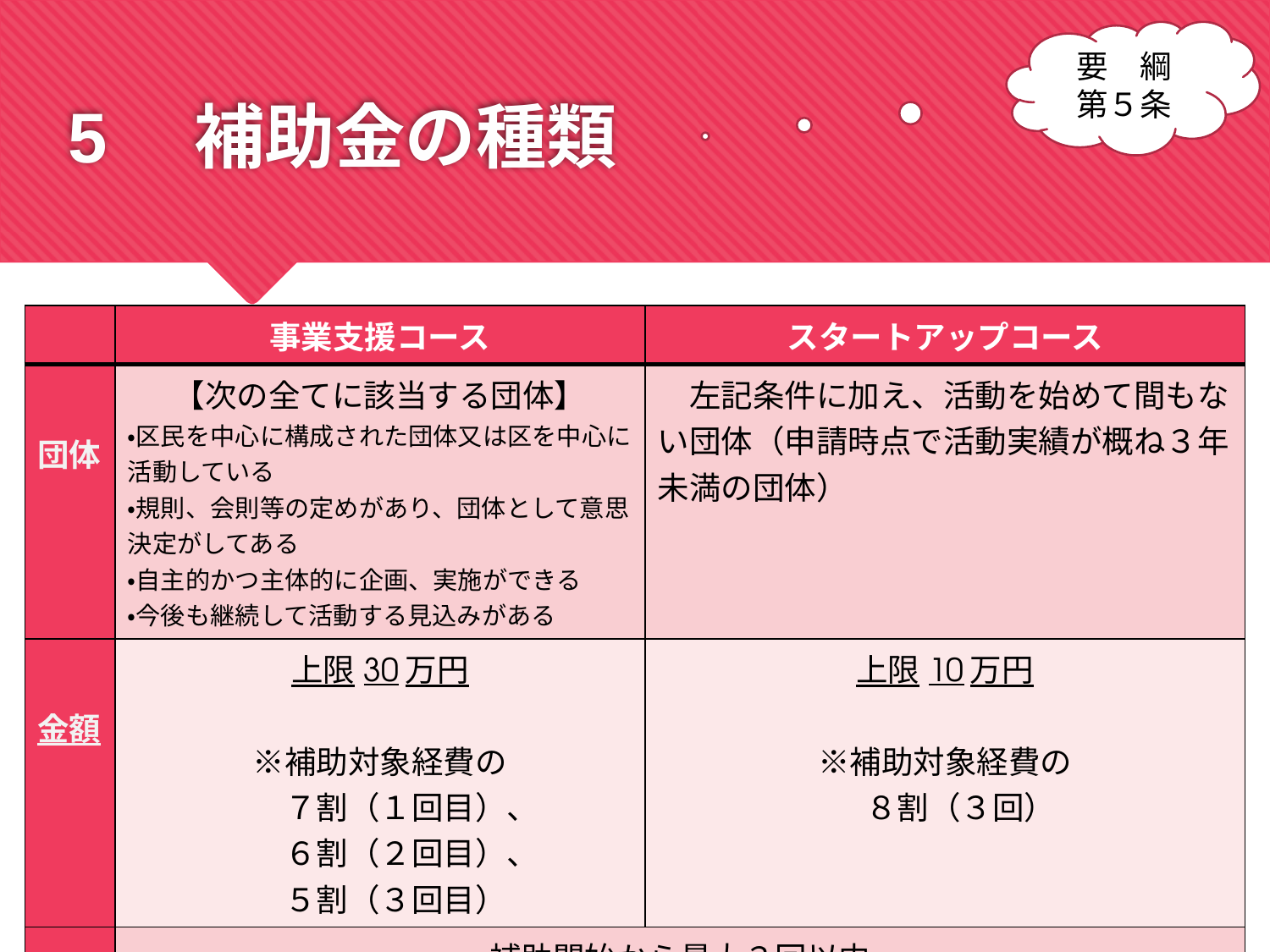

要　綱
第５条
# 5　補助金の種類
|  | 事業支援コース | スタートアップコース |
| --- | --- | --- |
| 団体 | 【次の全てに該当する団体】 ・区民を中心に構成された団体又は区を中心に活動している ・規則、会則等の定めがあり、団体として意思決定がしてある ・自主的かつ主体的に企画、実施ができる ・今後も継続して活動する見込みがある | 左記条件に加え、活動を始めて間もない団体（申請時点で活動実績が概ね３年未満の団体） |
| 金額 | 上限30万円 ※補助対象経費の 　　７割（１回目）、 　　６割（２回目）、 　　５割（３回目）、 | 上限10万円 ※補助対象経費の 　８割（３回） |
| 年数 | 補助開始から最大３回以内 ※同一団体が同一事業で、既にいずれかのコースまたは南区文化賑わい支援補助金の交付を３回受けていた場合、補助金交付対象外となります。（要綱第５条第４項、要綱附則） |  |